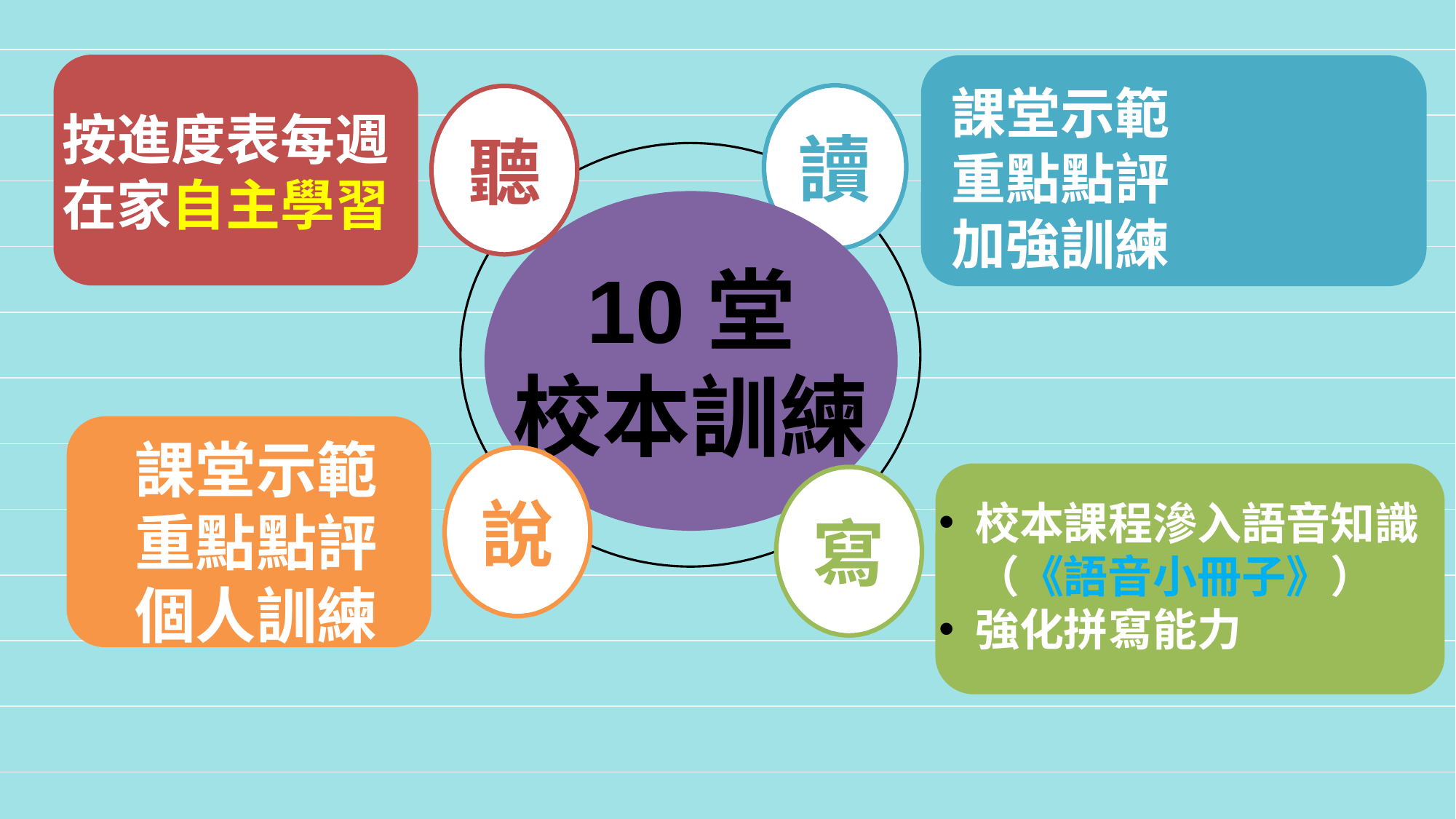

按進度表每週
在家自主學習
聽

課堂示範
重點點評
加強訓練
讀

10堂
校本訓練

課堂示範
重點點評
個人訓練
說

校本課程滲入語音知識（《語音小冊子》）
強化拼寫能力
寫